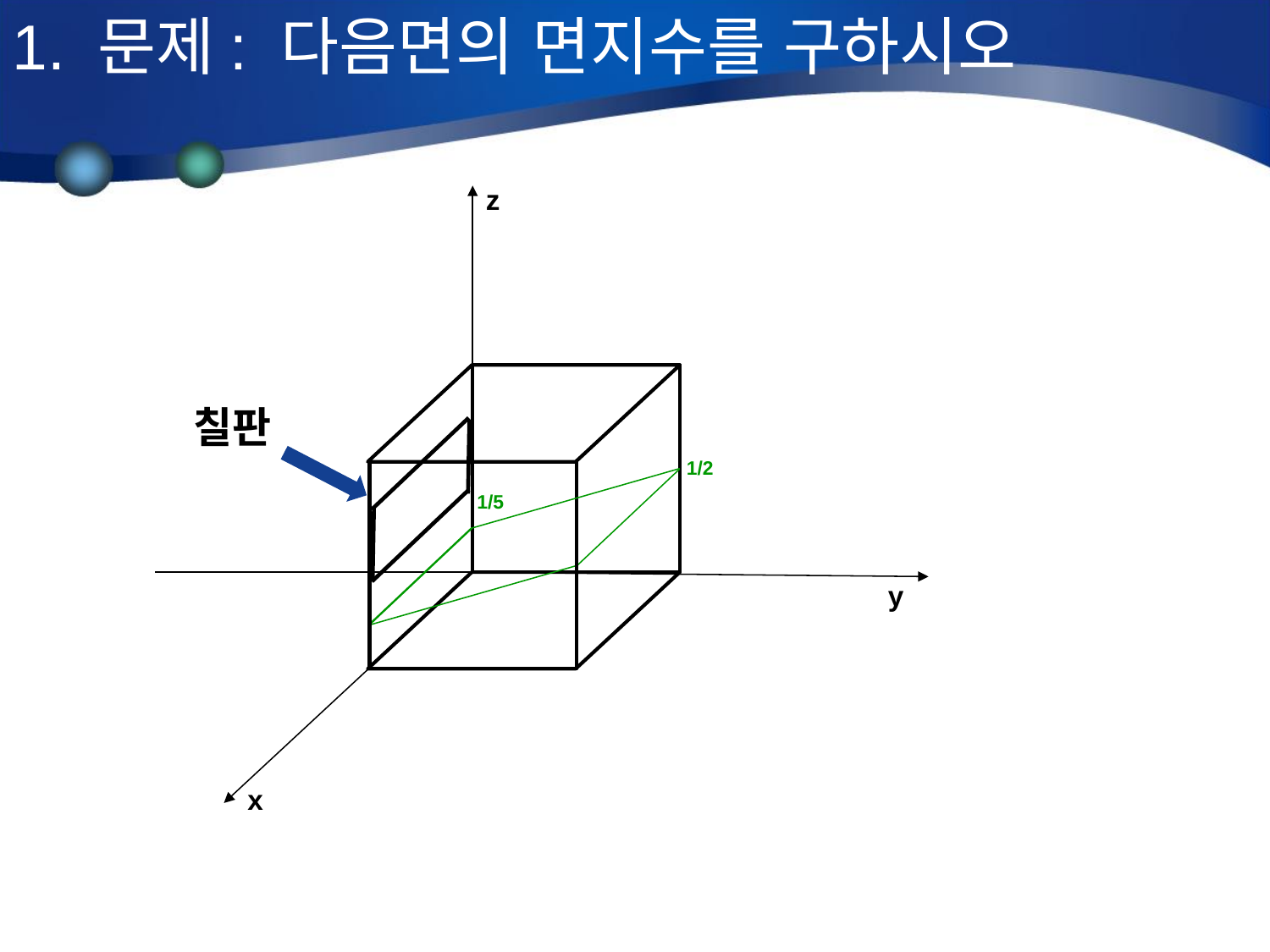

1. 문제: 다음면의 면지수를 구하시오
z

칠판
1/2

1/5

y
x